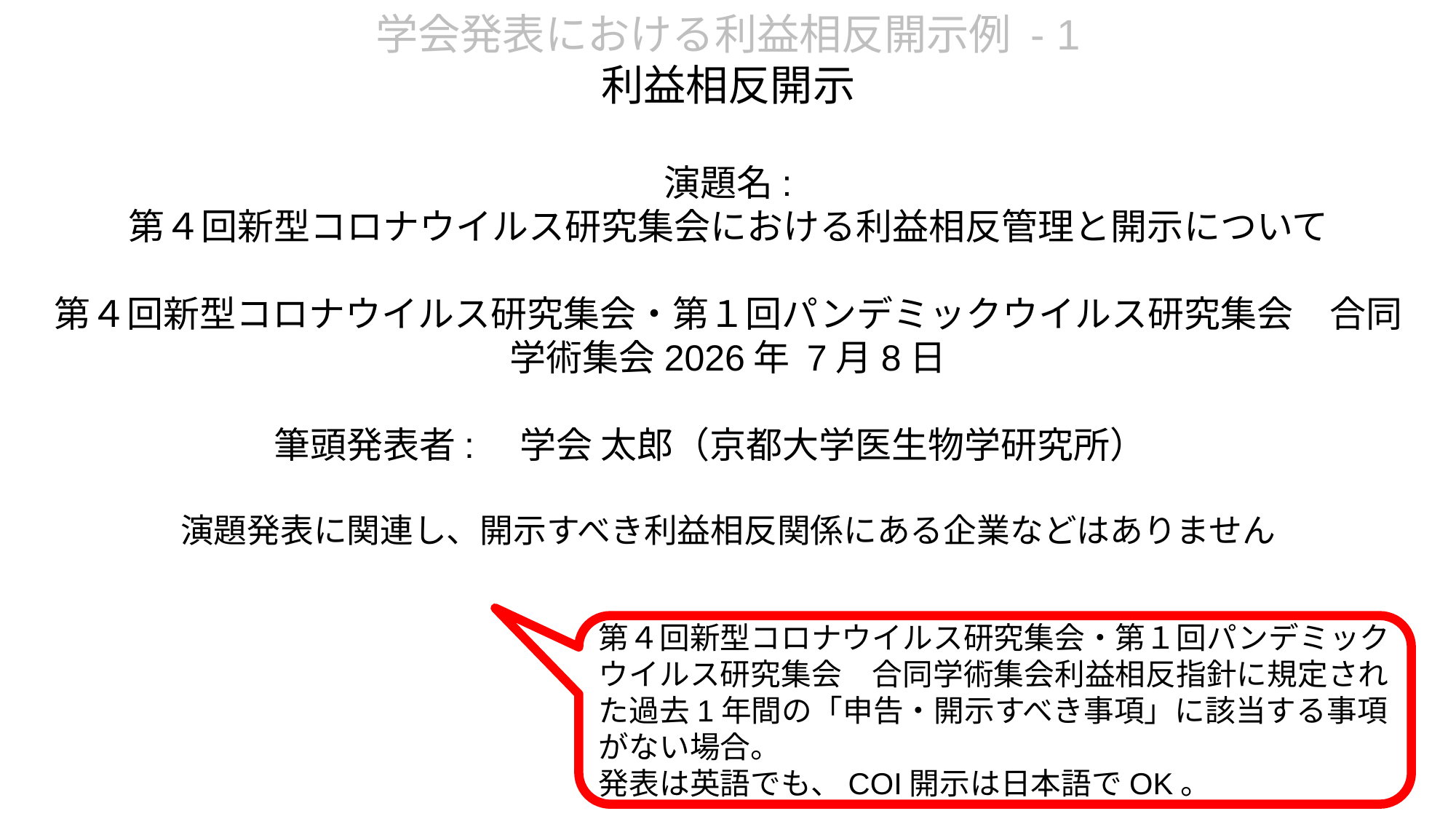

学会発表における利益相反開示例 - 1
利益相反開示

演題名:
第４回新型コロナウイルス研究集会における利益相反管理と開示について

第４回新型コロナウイルス研究集会・第１回パンデミックウイルス研究集会　合同学術集会2026年 7月8日

筆頭発表者:　学会 太郎（京都大学医生物学研究所）

演題発表に関連し、開示すべき利益相反関係にある企業などはありません

第４回新型コロナウイルス研究集会・第１回パンデミックウイルス研究集会　合同学術集会利益相反指針に規定された過去1年間の「申告・開示すべき事項」に該当する事項がない場合。
発表は英語でも、COI開示は日本語でOK。